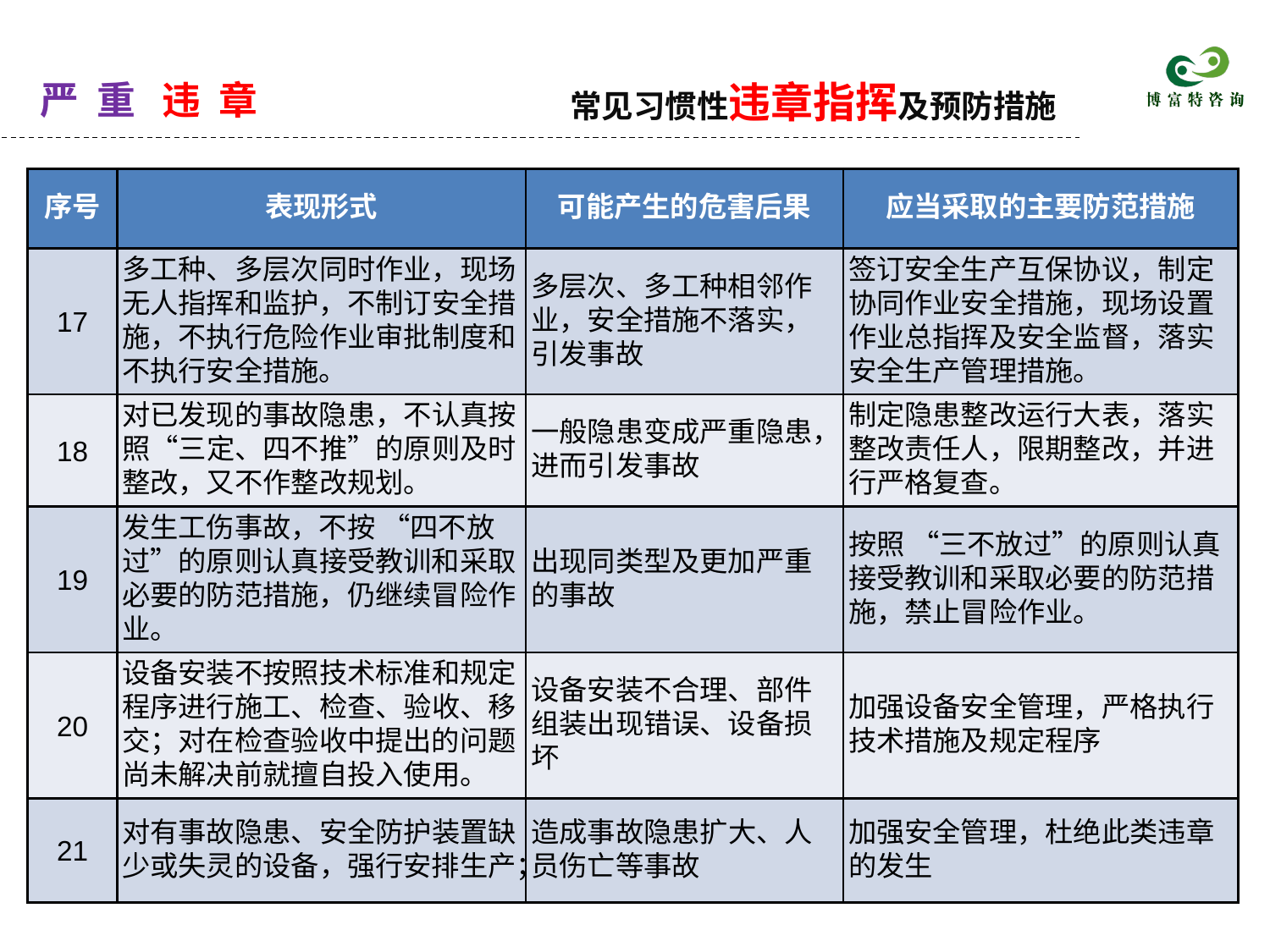

严  重   违  章
| 序号 | 表现形式 | 可能产生的危害后果 | 应当采取的主要防范措施 |
| --- | --- | --- | --- |
| 17 | 多工种、多层次同时作业，现场无人指挥和监护，不制订安全措施，不执行危险作业审批制度和不执行安全措施。 | 多层次、多工种相邻作业，安全措施不落实，引发事故 | 签订安全生产互保协议，制定协同作业安全措施，现场设置作业总指挥及安全监督，落实安全生产管理措施。 |
| 18 | 对已发现的事故隐患，不认真按照“三定、四不推”的原则及时整改，又不作整改规划。 | 一般隐患变成严重隐患，进而引发事故 | 制定隐患整改运行大表，落实整改责任人，限期整改，并进行严格复查。 |
| 19 | 发生工伤事故，不按 “四不放过”的原则认真接受教训和采取必要的防范措施，仍继续冒险作业。 | 出现同类型及更加严重的事故 | 按照 “三不放过”的原则认真接受教训和采取必要的防范措施，禁止冒险作业。 |
| 20 | 设备安装不按照技术标准和规定程序进行施工、检查、验收、移交；对在检查验收中提出的问题尚未解决前就擅自投入使用。 | 设备安装不合理、部件组装出现错误、设备损坏 | 加强设备安全管理，严格执行技术措施及规定程序 |
| 21 | 对有事故隐患、安全防护装置缺少或失灵的设备，强行安排生产； | 造成事故隐患扩大、人员伤亡等事故 | 加强安全管理，杜绝此类违章的发生 |